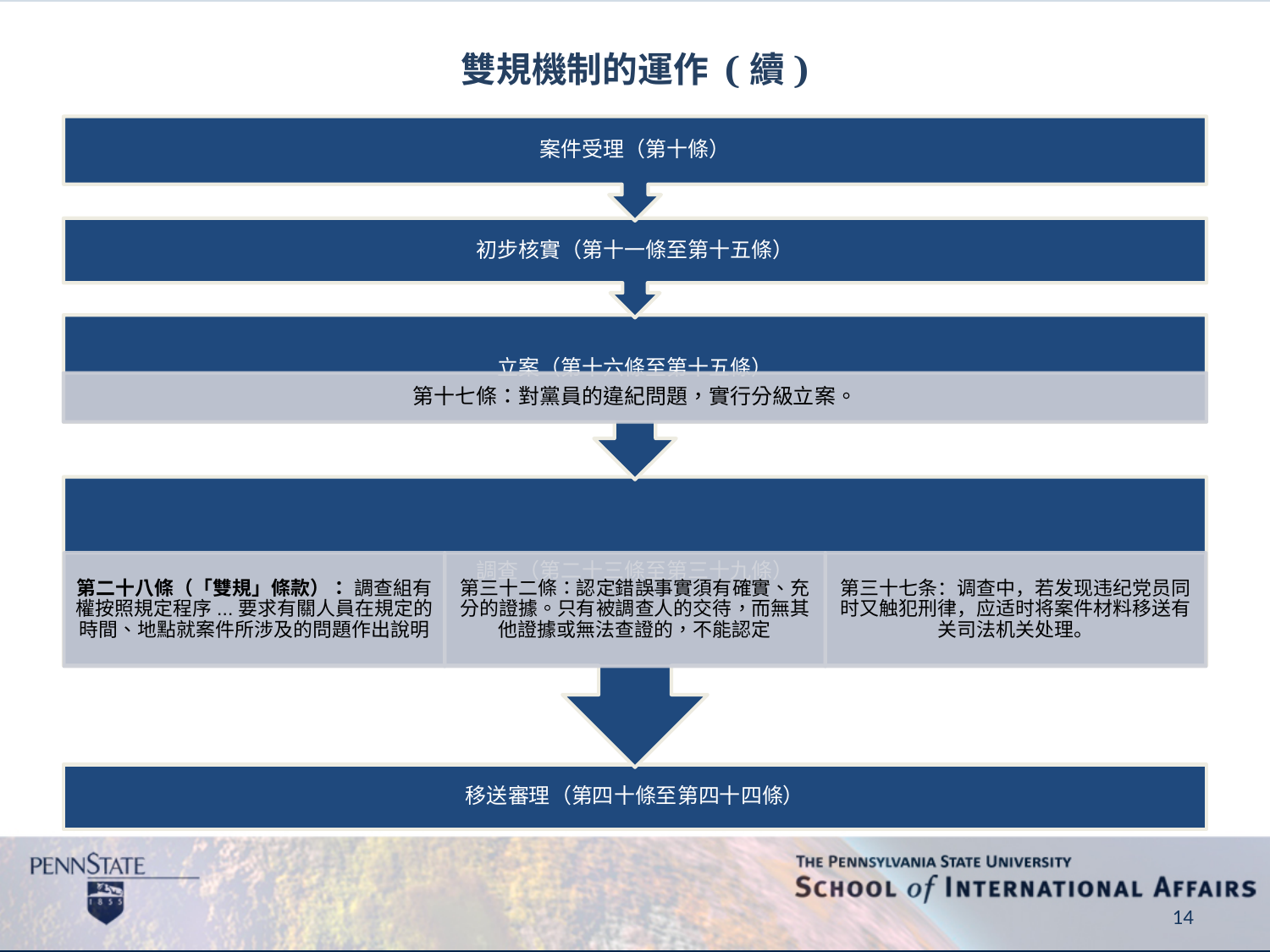

# 雙規機制的運作 (續)
移送審理（第四十條至第四十四條）
調查（第二十三條至第三十九條）
第二十八條（「雙規」條款）： 調查組有權按照規定程序...要求有關人員在規定的時間、地點就案件所涉及的問題作出說明
第三十二條：認定錯誤事實須有確實、充分的證據。只有被調查人的交待，而無其他證據或無法查證的，不能認定
第三十七条：调查中，若发现违纪党员同时又触犯刑律，应适时将案件材料移送有关司法机关处理。
立案（第十六條至第十五條）
第十七條：對黨員的違紀問題，實行分級立案。
初步核實（第十一條至第十五條）
案件受理（第十條）
14